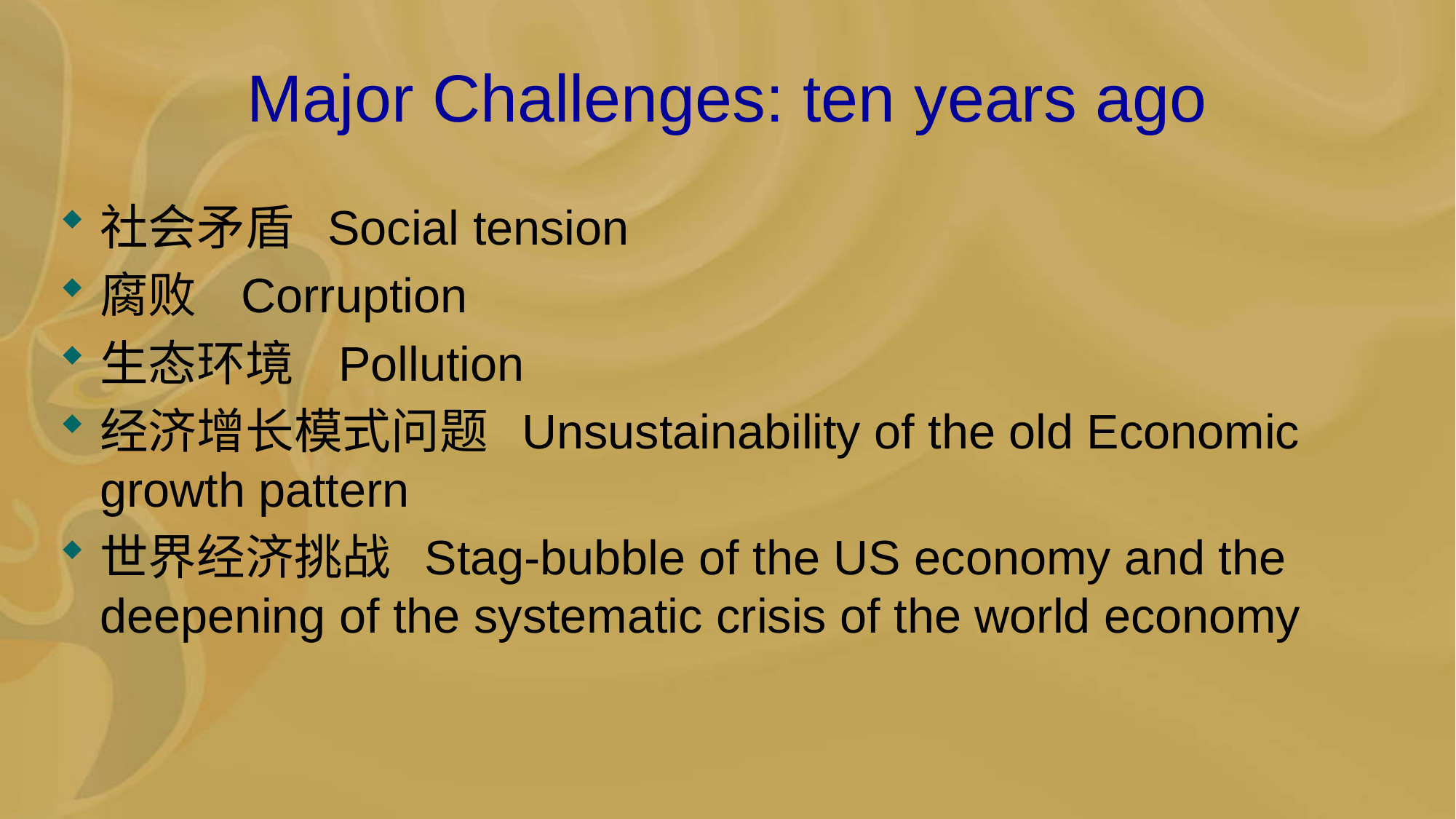

# Major Challenges: ten years ago
社会矛盾  Social tension
腐败   Corruption
生态环境   Pollution
经济增长模式问题  Unsustainability of the old Economic growth pattern
世界经济挑战  Stag-bubble of the US economy and the deepening of the systematic crisis of the world economy